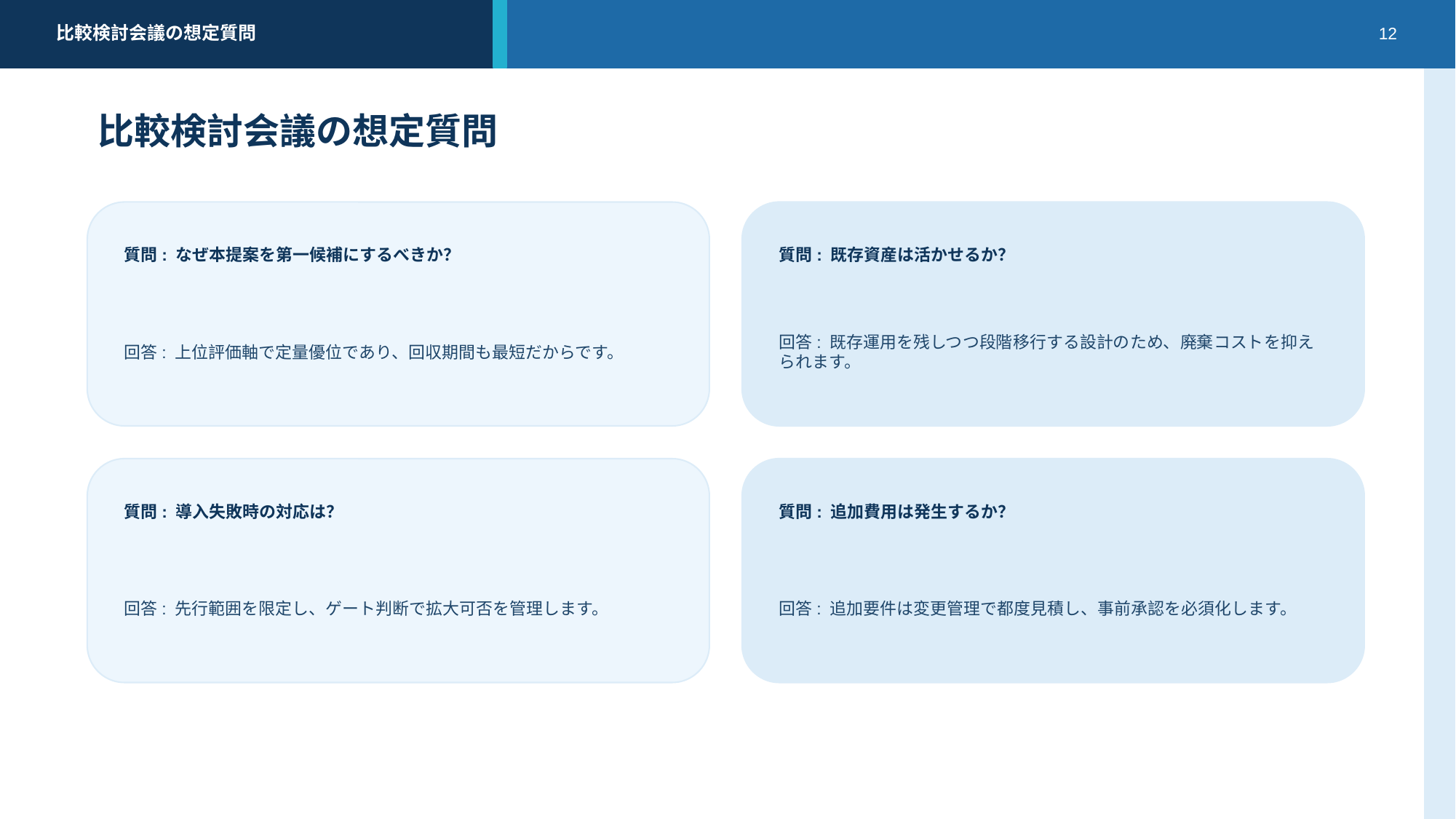

比較検討会議の想定質問
12

比較検討会議の想定質問

質問: なぜ本提案を第一候補にするべきか？
質問: 既存資産は活かせるか？
回答: 上位評価軸で定量優位であり、回収期間も最短だからです。
回答: 既存運用を残しつつ段階移行する設計のため、廃棄コストを抑えられます。

質問: 導入失敗時の対応は？
質問: 追加費用は発生するか？
回答: 先行範囲を限定し、ゲート判断で拡大可否を管理します。
回答: 追加要件は変更管理で都度見積し、事前承認を必須化します。